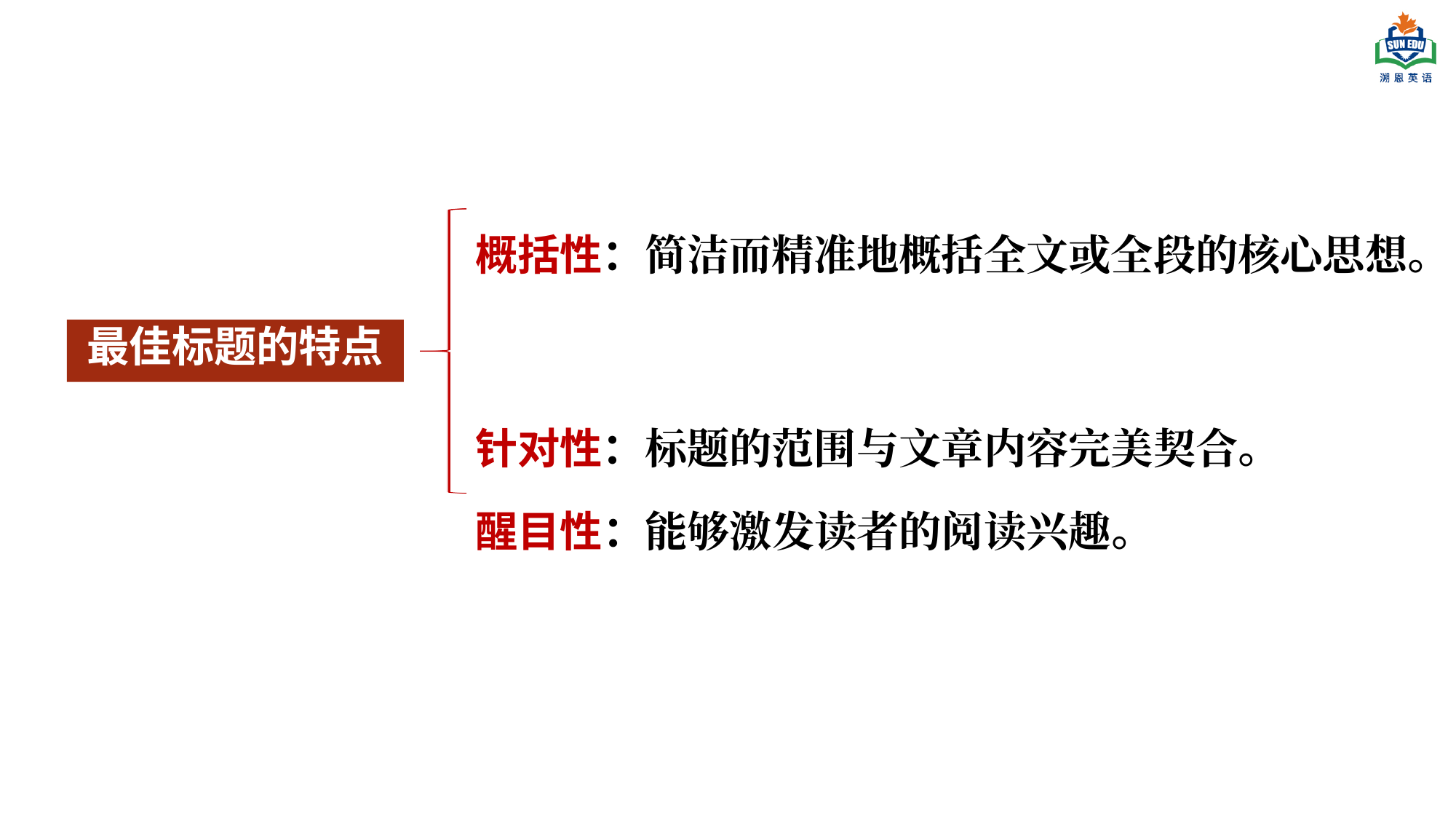

概括性：简洁而精准地概括全文或全段的核心思想。
针对性：标题的范围与文章内容完美契合。
醒目性：能够激发读者的阅读兴趣。

最佳标题的特点